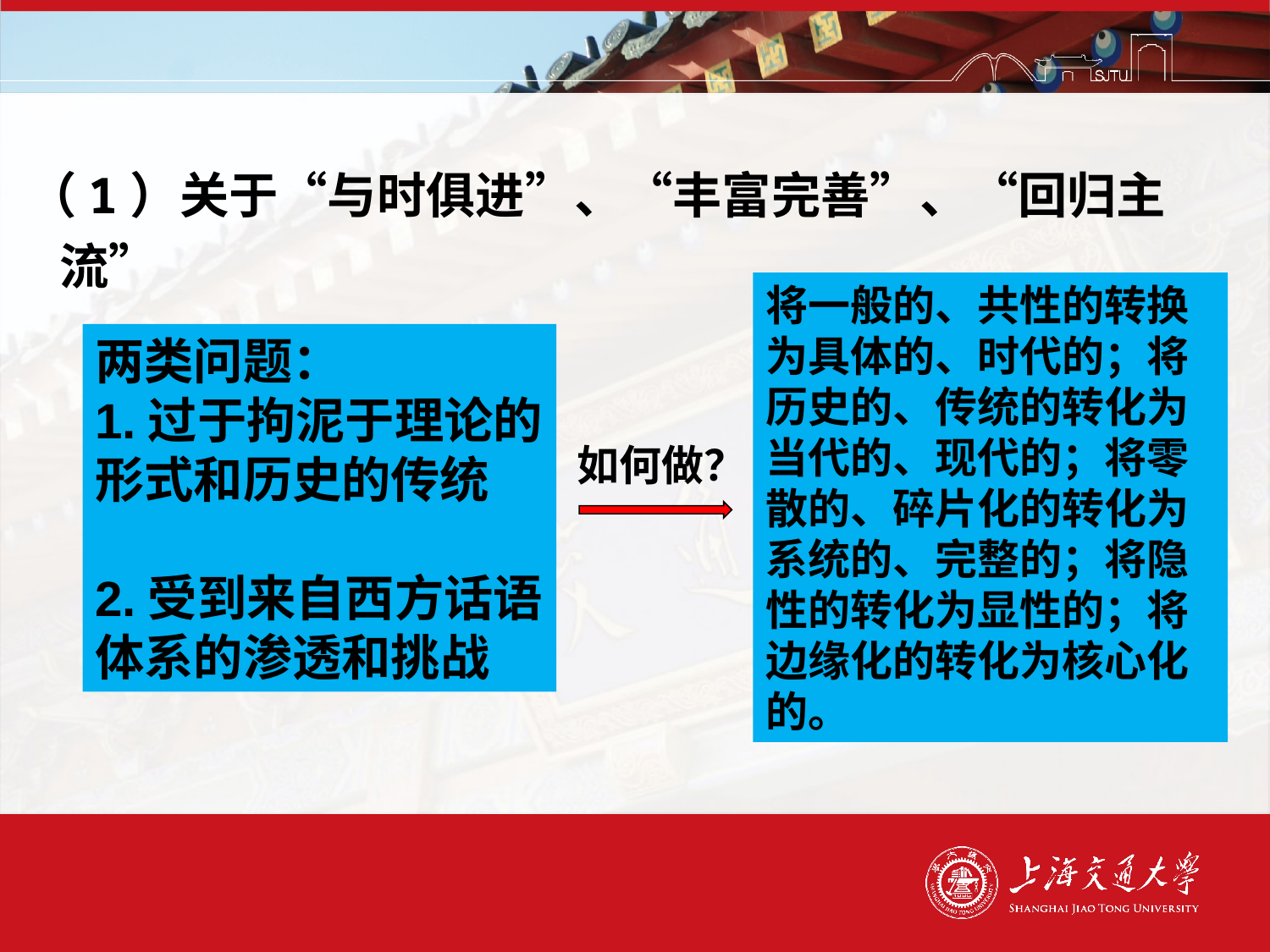

#
（1）关于“与时俱进”、“丰富完善”、“回归主流”

将一般的、共性的转换为具体的、时代的；将历史的、传统的转化为当代的、现代的；将零散的、碎片化的转化为系统的、完整的；将隐性的转化为显性的；将边缘化的转化为核心化的。
两类问题：
1.过于拘泥于理论的形式和历史的传统

2.受到来自西方话语体系的渗透和挑战
如何做？